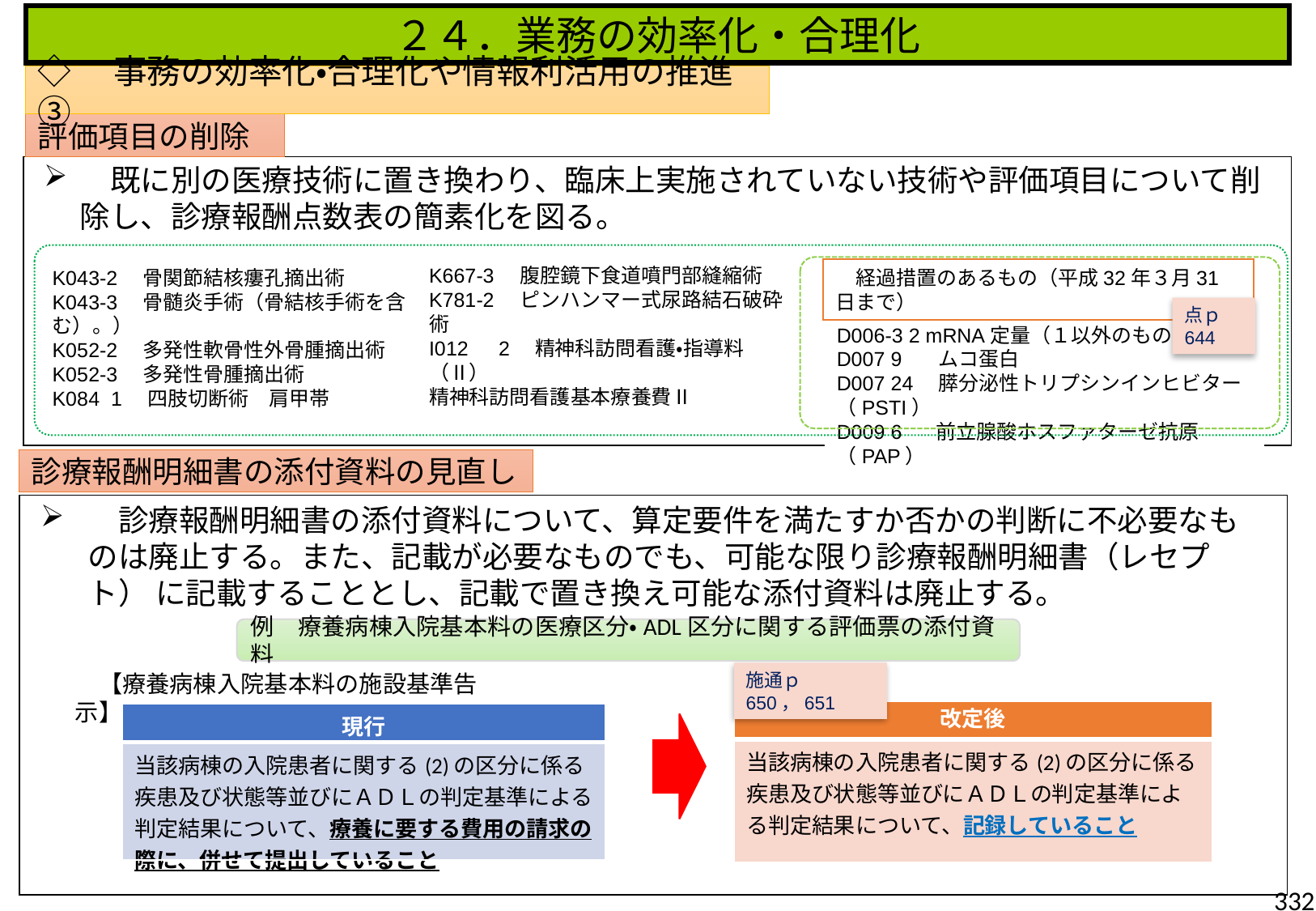

２４．業務の効率化・合理化
◇　事務の効率化・合理化や情報利活用の推進③
評価項目の削除
　既に別の医療技術に置き換わり、臨床上実施されていない技術や評価項目について削除し、診療報酬点数表の簡素化を図る。

K667-3　腹腔鏡下食道噴門部縫縮術
K781-2　ピンハンマー式尿路結石破砕術
I012　2　精神科訪問看護・指導料（Ⅱ）
精神科訪問看護基本療養費Ⅱ
K043-2　骨関節結核瘻孔摘出術
K043-3　骨髄炎手術（骨結核手術を含む）。）
K052-2　多発性軟骨性外骨腫摘出術
K052-3　多発性骨腫摘出術
K084  1　四肢切断術　肩甲帯
　経過措置のあるもの（平成32年３月31日まで）
D006 2　  トロンボテスト
D006-3 2 mRNA定量（１以外のもの）
D007 9  　ムコ蛋白
D007 24　膵分泌性トリプシンインヒビター（PSTI）
D009 6　  前立腺酸ホスファターゼ抗原（PAP）
点ｐ644
診療報酬明細書の添付資料の見直し
　診療報酬明細書の添付資料について、算定要件を満たすか否かの判断に不必要なものは廃止する。また、記載が必要なものでも、可能な限り診療報酬明細書（レセプト） に記載することとし、記載で置き換え可能な添付資料は廃止する。

例　療養病棟入院基本料の医療区分・ADL区分に関する評価票の添付資料
施通ｐ650，651
　【療養病棟入院基本料の施設基準告示】
| 改定後 |
| --- |
| 当該病棟の入院患者に関する(2)の区分に係る疾患及び状態等並びにＡＤＬの判定基準による判定結果について、記録していること |
| 現行 |
| --- |
| 当該病棟の入院患者に関する(2)の区分に係る疾患及び状態等並びにＡＤＬの判定基準による判定結果について、療養に要する費用の請求の際に、併せて提出していること |

332